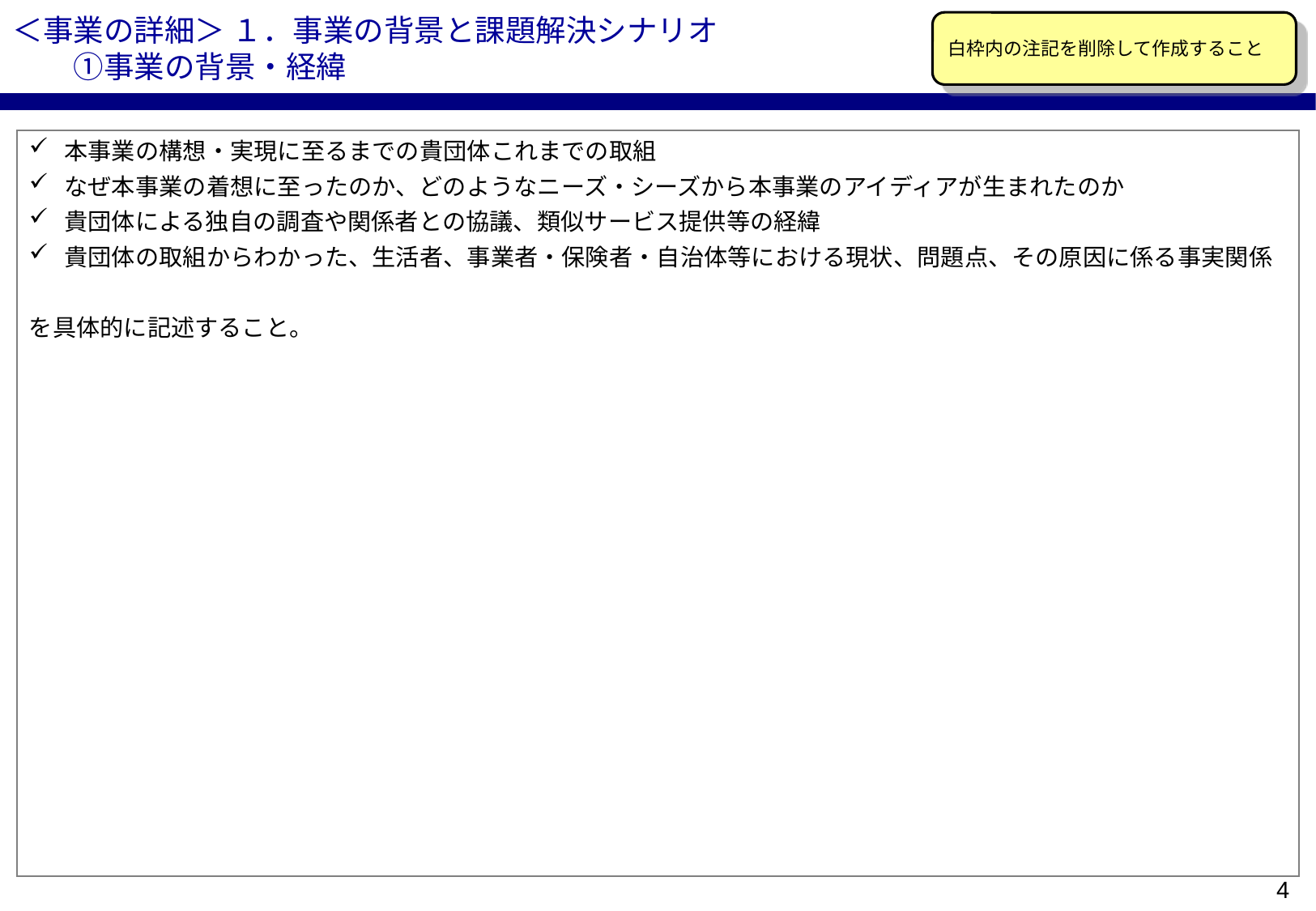

＜事業の詳細＞ １．事業の背景と課題解決シナリオ
　　①事業の背景・経緯
白枠内の注記を削除して作成すること
本事業の構想・実現に至るまでの貴団体これまでの取組
なぜ本事業の着想に至ったのか、どのようなニーズ・シーズから本事業のアイディアが生まれたのか
貴団体による独自の調査や関係者との協議、類似サービス提供等の経緯
貴団体の取組からわかった、生活者、事業者・保険者・自治体等における現状、問題点、その原因に係る事実関係

を具体的に記述すること。